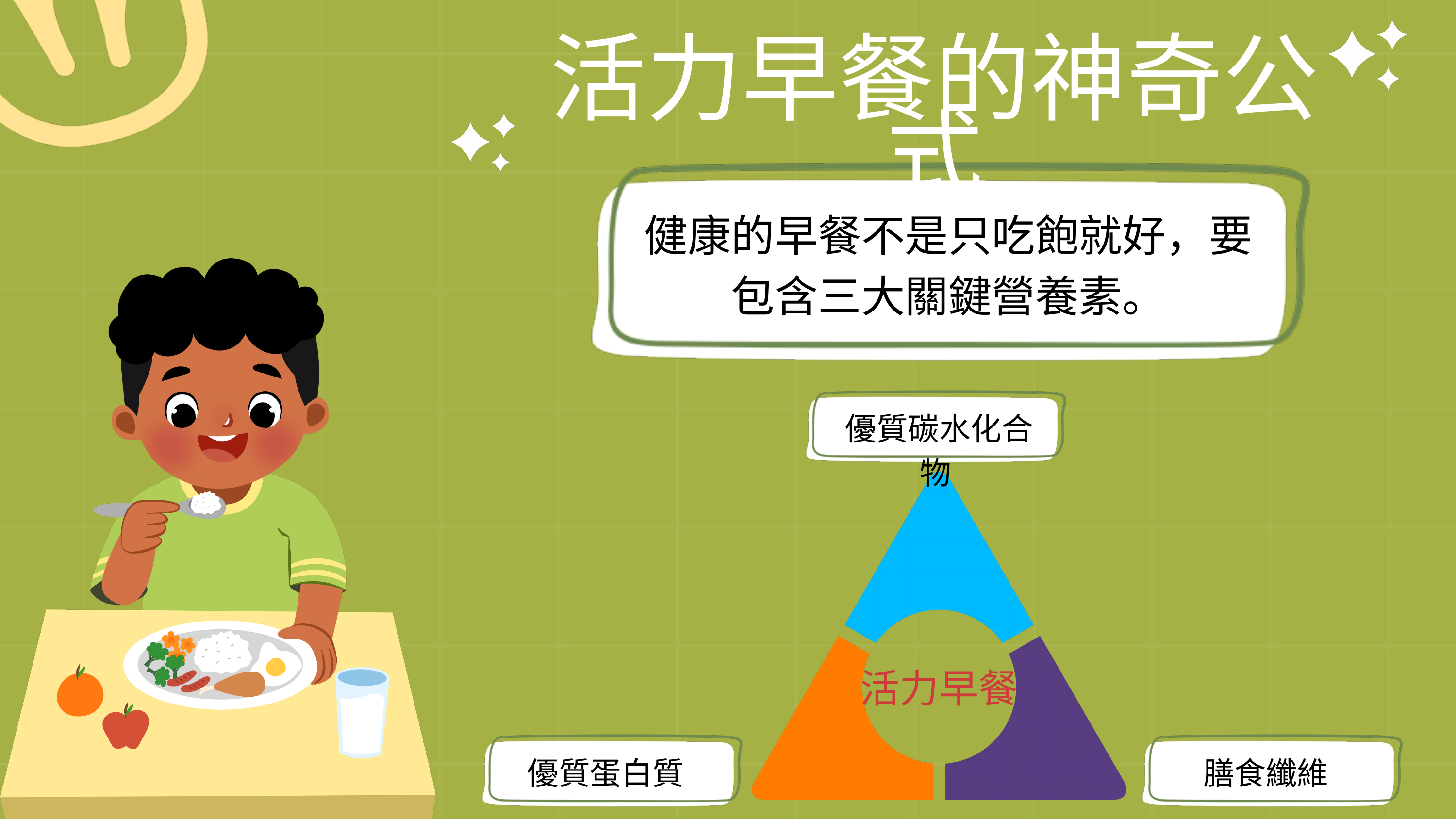

活力早餐的神奇公式

健康的早餐不是只吃飽就好，要包含三大關鍵營養素。

優質碳水化合物

活力早餐

優質蛋白質
膳食纖維